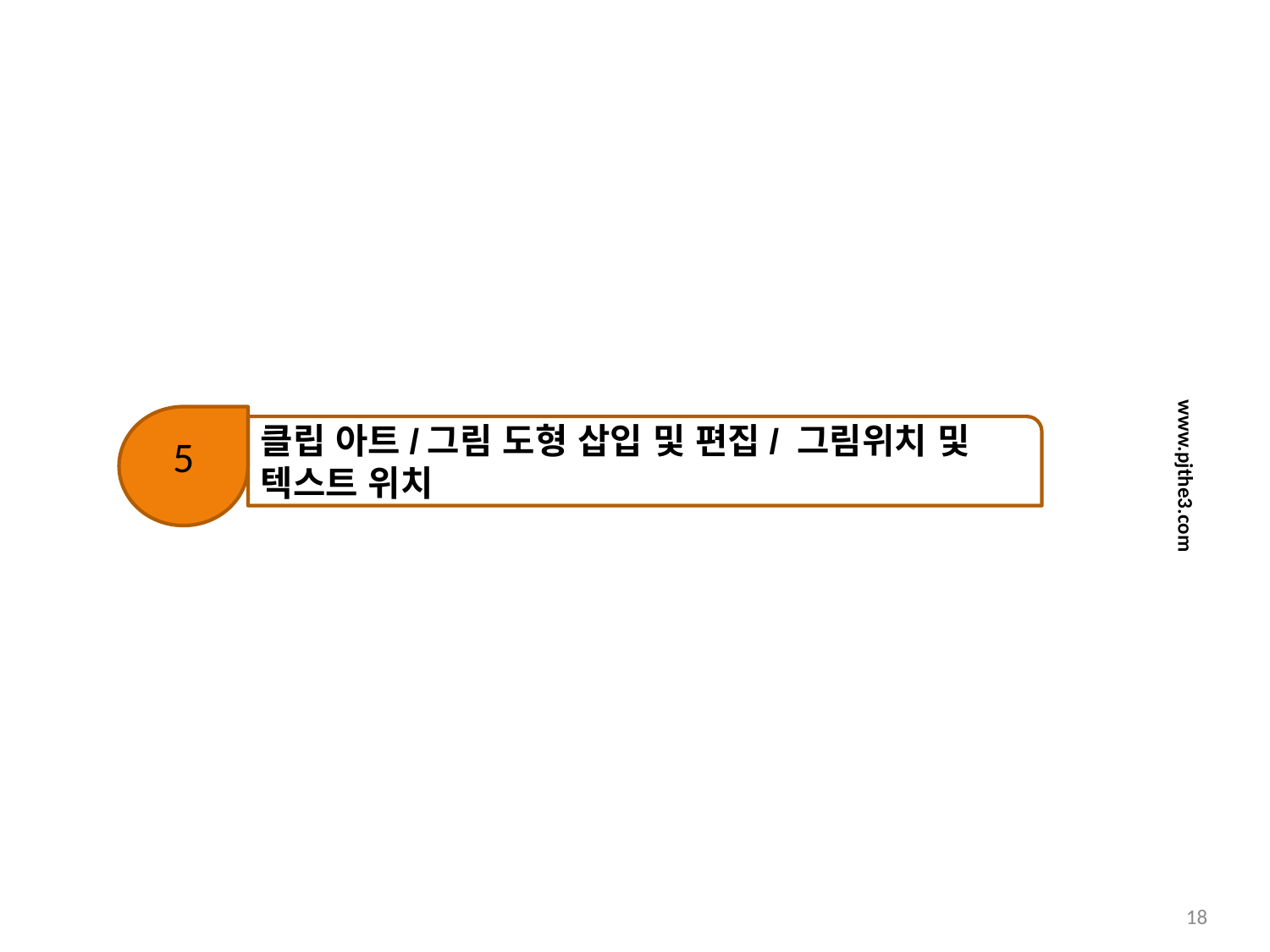

5
클립 아트/그림 도형 삽입 및 편집/ 그림위치 및 텍스트 위치
www.pjthe3.com
18